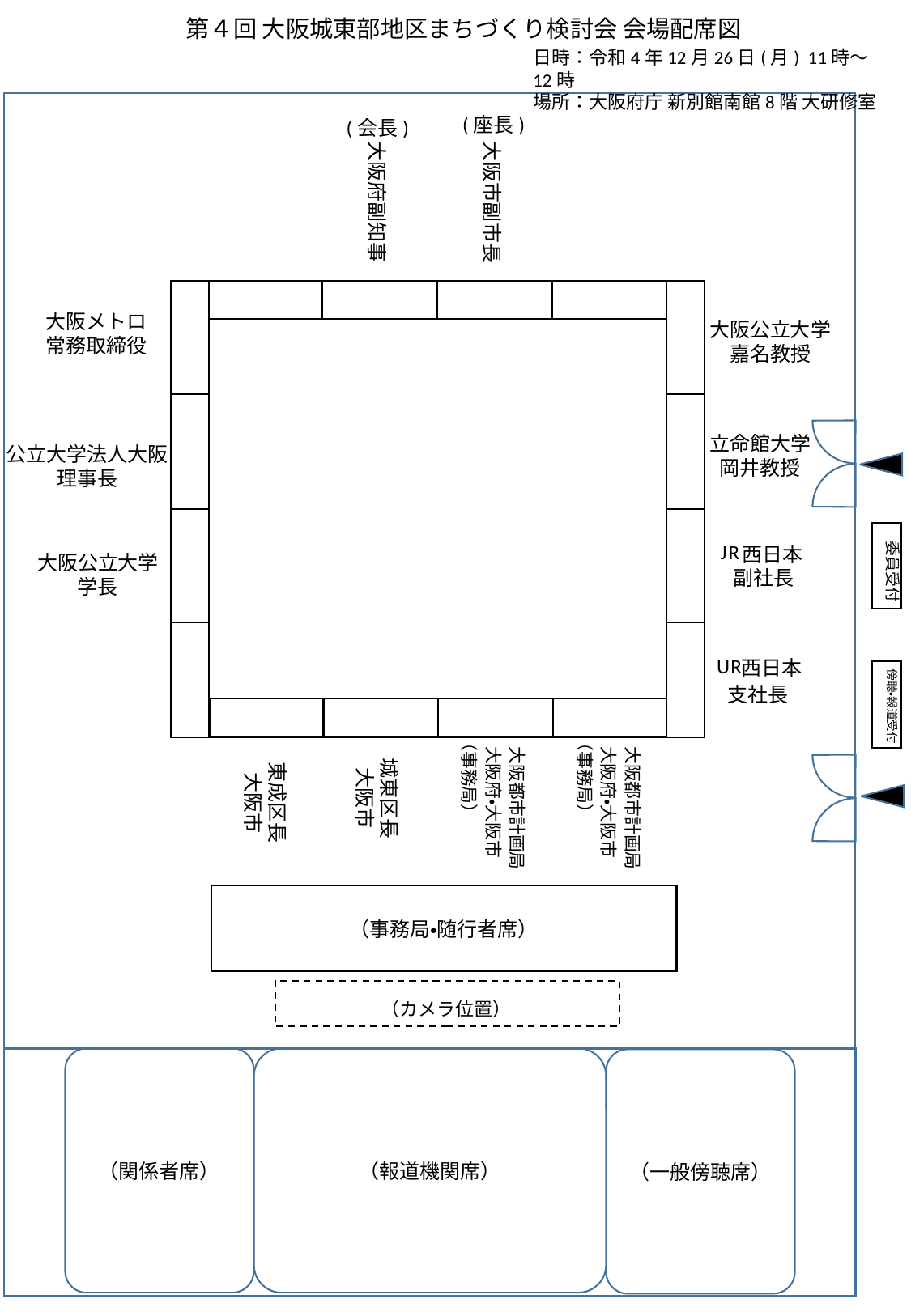

第４回 大阪城東部地区まちづくり検討会 会場配席図
日時：令和4年12月26日(月)  11時～12時
場所：大阪府庁 新別館南館8階 大研修室

(座長)
(会長)
大阪市副市長
大阪府副知事

大阪メトロ
常務取締役
大阪公立大学嘉名教授

立命館大学
岡井教授
公立大学法人大阪
理事長

委員受付
　西日本
大阪公立大学
学長
J
R

副社長

　　西日本
傍聴・報道受付
U
R
支社長

（事務局）
大阪府・大阪市
大阪都市計画局
（事務局）
大阪府・大阪市
大阪都市計画局
東成区長
大阪市
城東区長
大阪市

（事務局・随行者席）

（カメラ位置）

（関係者席）
（報道機関席）
（一般傍聴席）